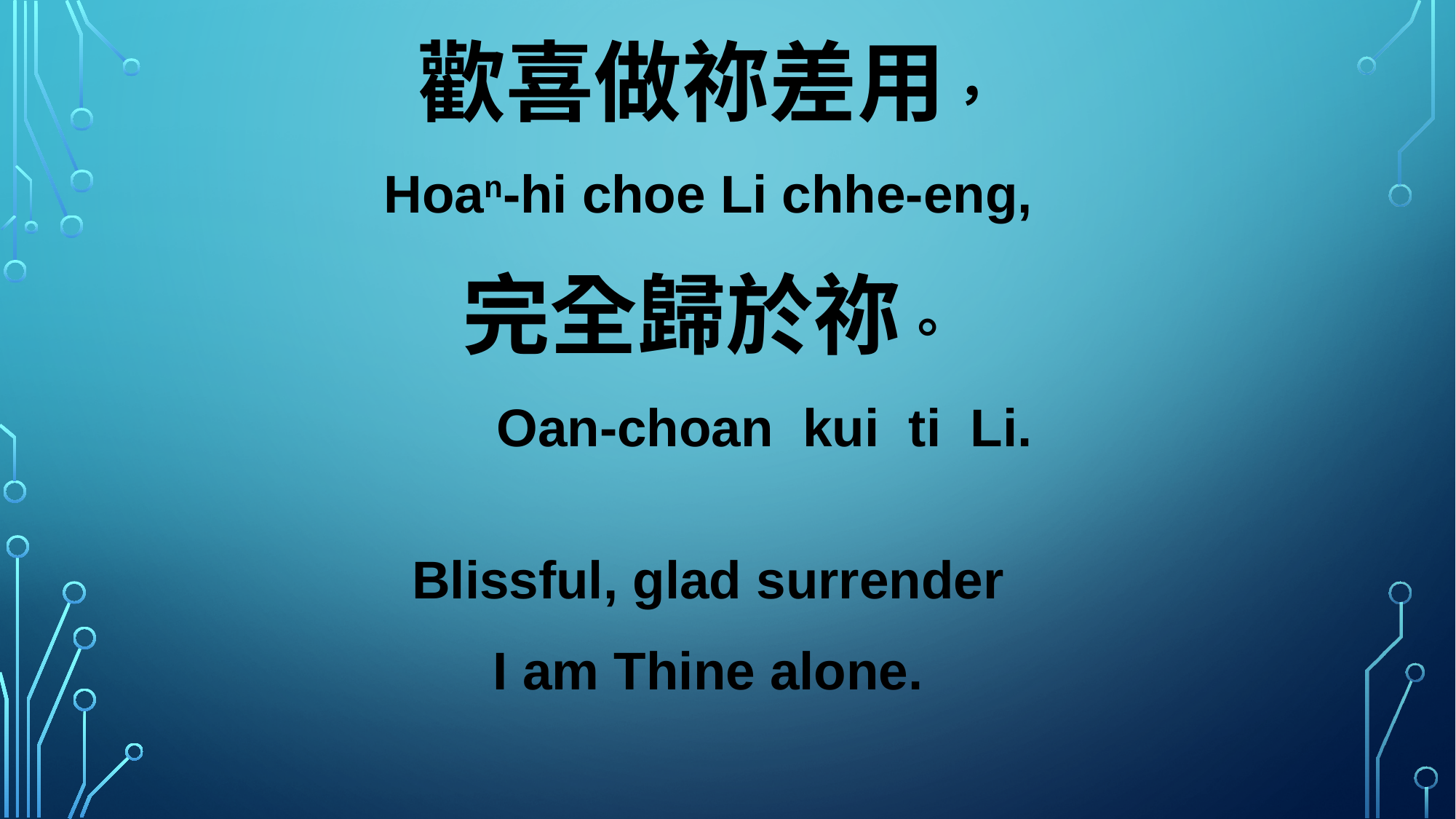

歡喜做祢差用，
Hoan-hi choe Li chhe-eng,
完全歸於祢。
                     Oan-choan  kui  ti  Li.

Blissful, glad surrender
I am Thine alone.